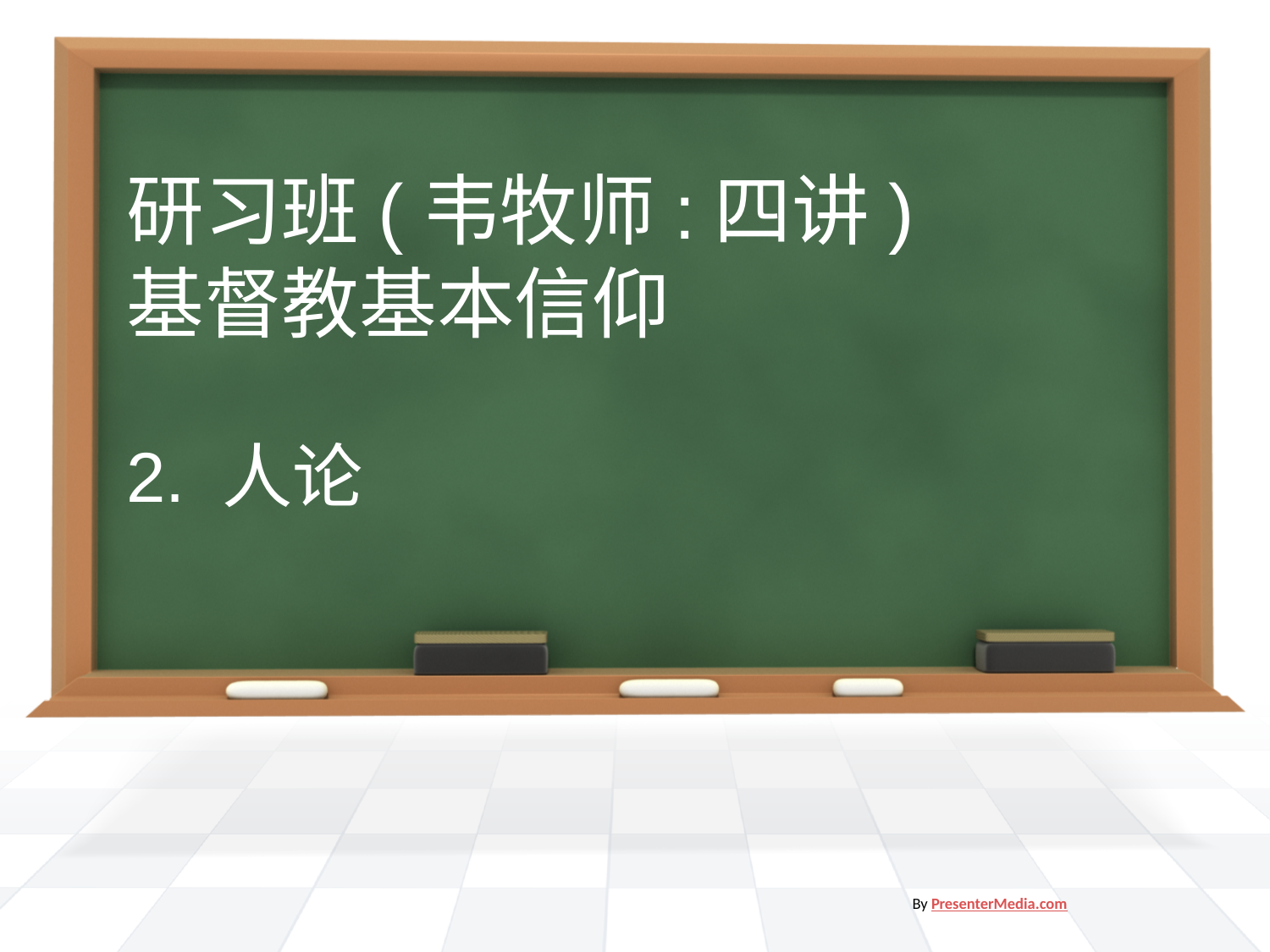

# 研习班(韦牧师:四讲) 基督教基本信仰 2. 人论
By PresenterMedia.com